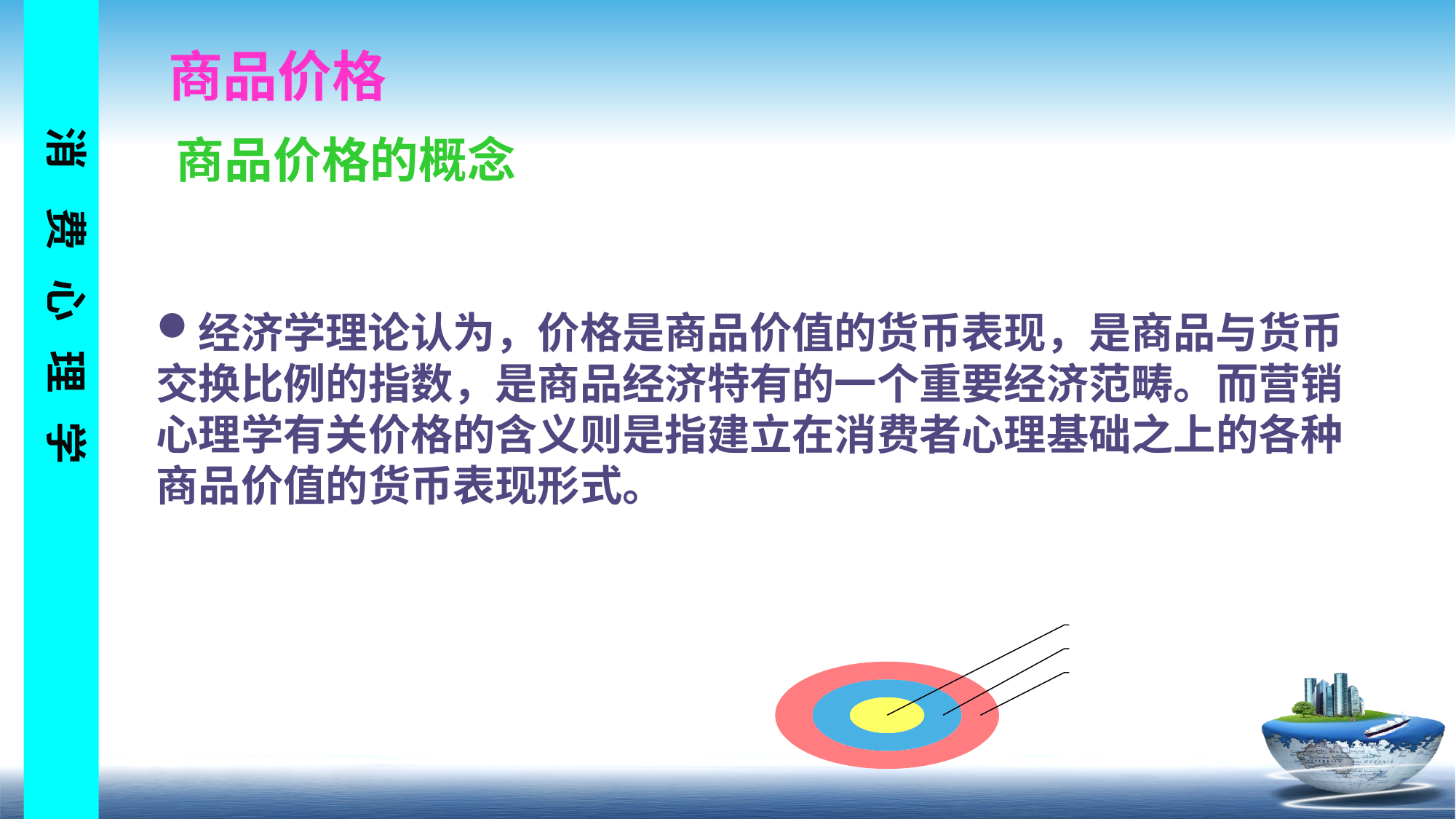

商品价格的概念
商品价格
经济学理论认为，价格是商品价值的货币表现，是商品与货币交换比例的指数，是商品经济特有的一个重要经济范畴。而营销心理学有关价格的含义则是指建立在消费者心理基础之上的各种商品价值的货币表现形式。